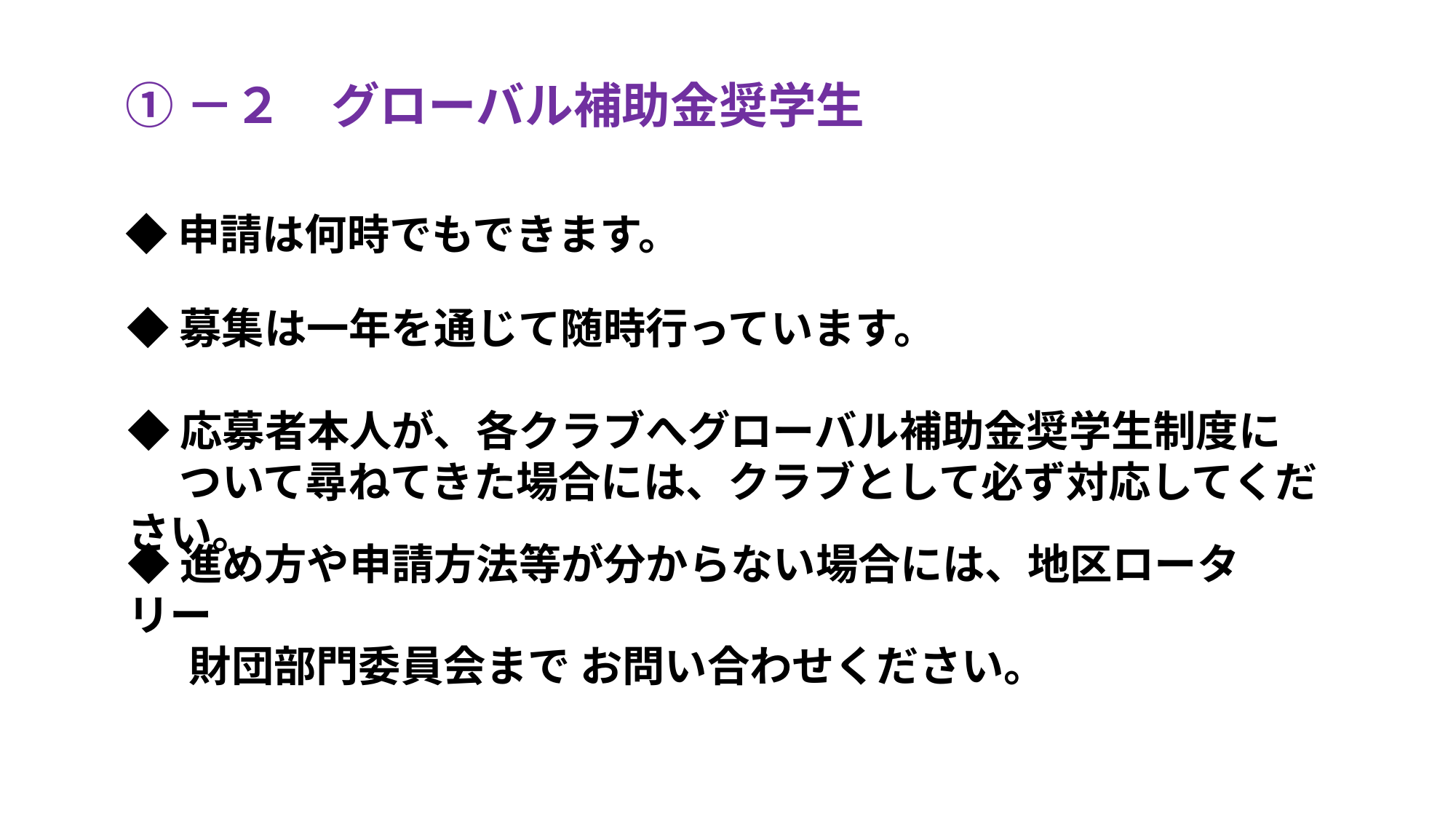

①－２　グローバル補助金奨学生
◆申請は何時でもできます。
◆募集は一年を通じて随時行っています。
◆応募者本人が、各クラブへグローバル補助金奨学生制度に
　 ついて尋ねてきた場合には、クラブとして必ず対応してください。
◆進め方や申請方法等が分からない場合には、地区ロータリー
　  財団部門委員会まで お問い合わせください。